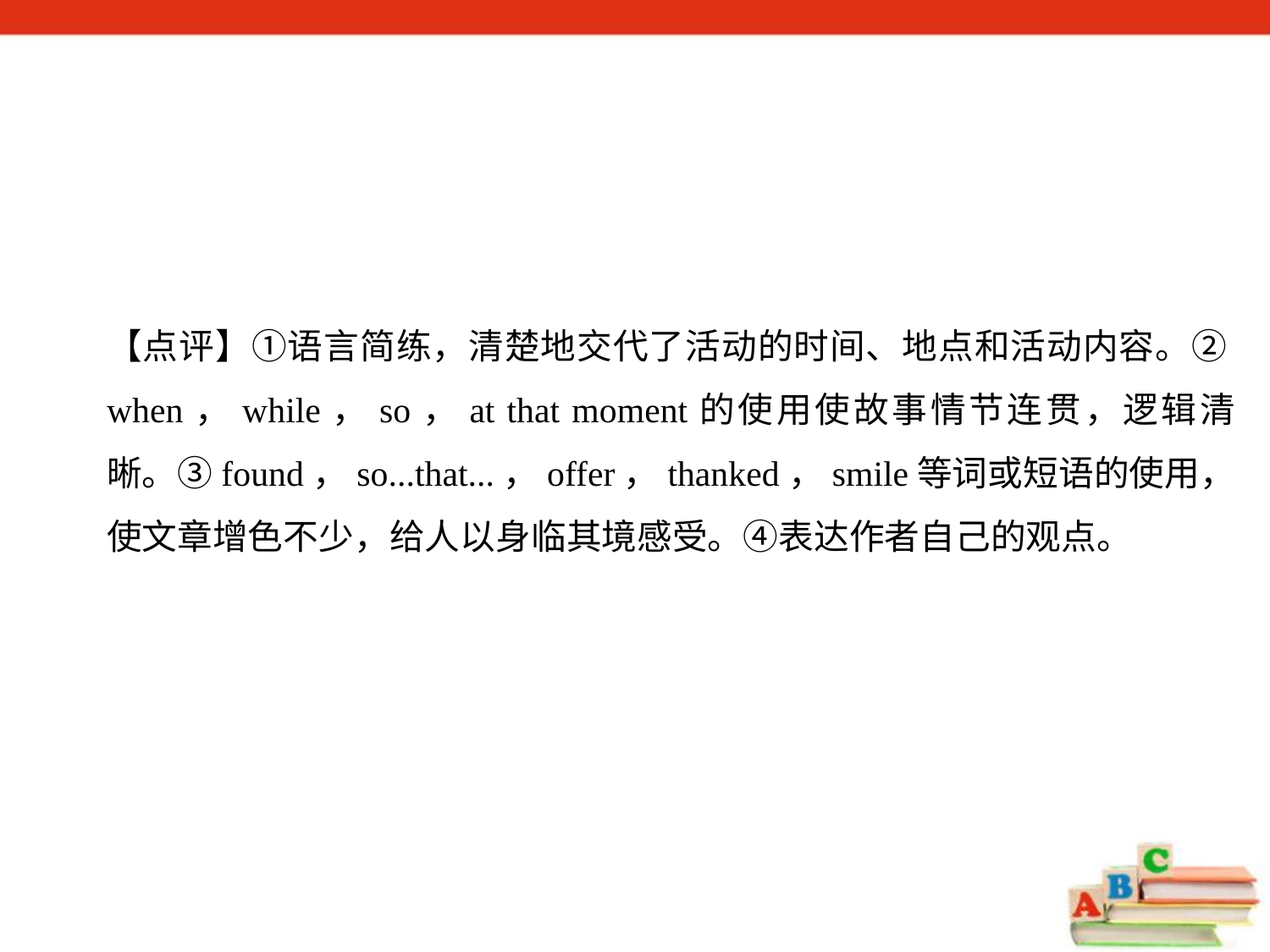

【点评】①语言简练，清楚地交代了活动的时间、地点和活动内容。②when，while，so，at that moment的使用使故事情节连贯，逻辑清晰。③found，so...that...，offer，thanked，smile等词或短语的使用，使文章增色不少，给人以身临其境感受。④表达作者自己的观点。